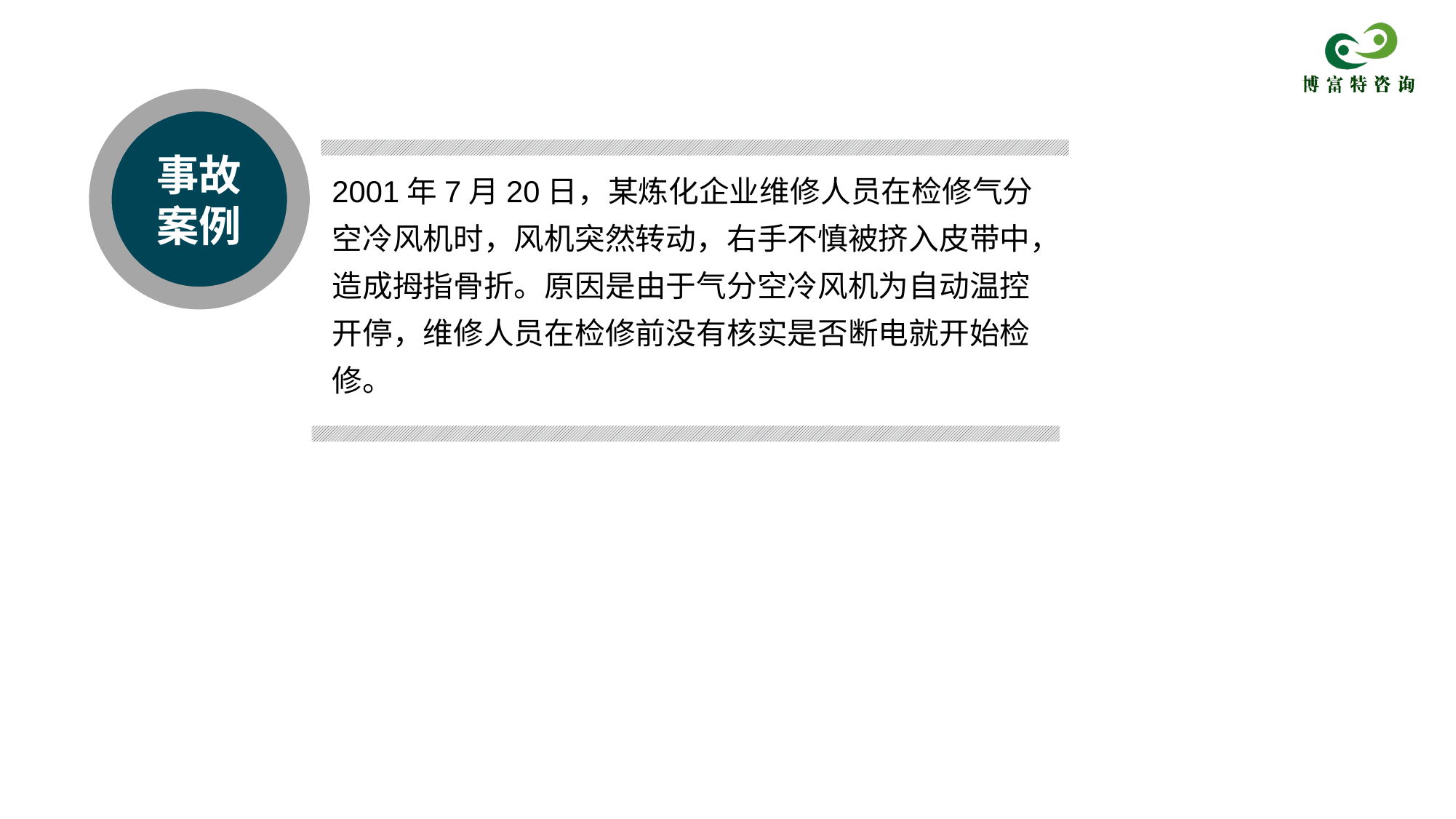

事故案例

2001年7月20日，某炼化企业维修人员在检修气分空冷风机时，风机突然转动，右手不慎被挤入皮带中，造成拇指骨折。原因是由于气分空冷风机为自动温控开停，维修人员在检修前没有核实是否断电就开始检修。